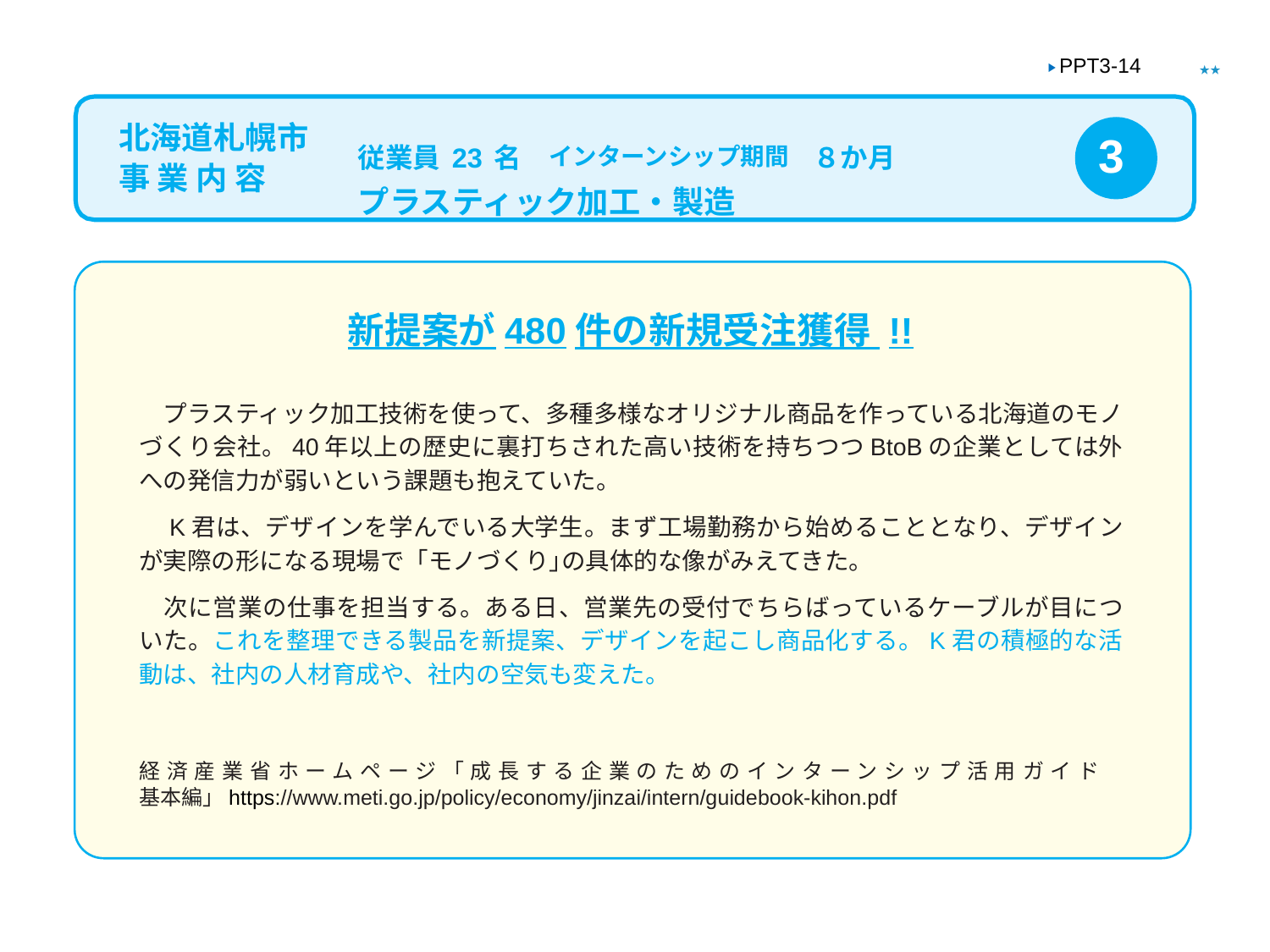

★★
▶ PPT3-14

従業員23名　インターンシップ期間　８か月
プラスティック加工・製造
北海道札幌市事 業 内 容

3

新提案が480件の新規受注獲得 !!
　プラスティック加工技術を使って、多種多様なオリジナル商品を作っている北海道のモノづくり会社。40年以上の歴史に裏打ちされた高い技術を持ちつつBtoBの企業としては外への発信力が弱いという課題も抱えていた。
　K君は、デザインを学んでいる大学生。まず工場勤務から始めることとなり、デザインが実際の形になる現場で「モノづくり｣の具体的な像がみえてきた。
　次に営業の仕事を担当する。ある日、営業先の受付でちらばっているケーブルが目についた。これを整理できる製品を新提案、デザインを起こし商品化する。K君の積極的な活動は、社内の人材育成や、社内の空気も変えた。

経済産業省ホームページ「成長する企業のためのインターンシップ活用ガイド　基本編」https://www.meti.go.jp/policy/economy/jinzai/intern/guidebook-kihon.pdf